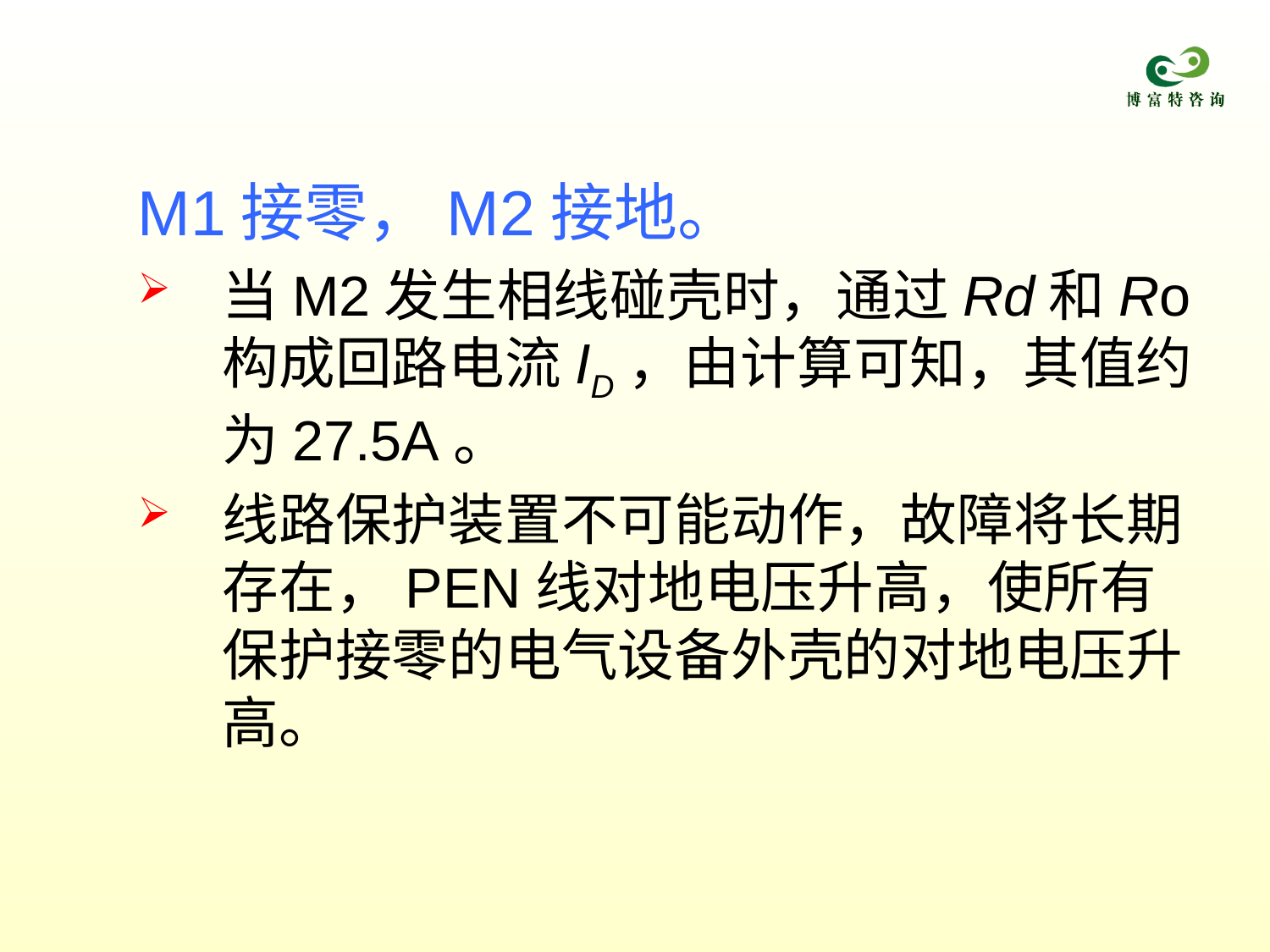

M1接零，M2接地。
当M2发生相线碰壳时，通过Rd和Ro构成回路电流ID，由计算可知，其值约为27.5A。
线路保护装置不可能动作，故障将长期存在，PEN线对地电压升高，使所有保护接零的电气设备外壳的对地电压升高。

72